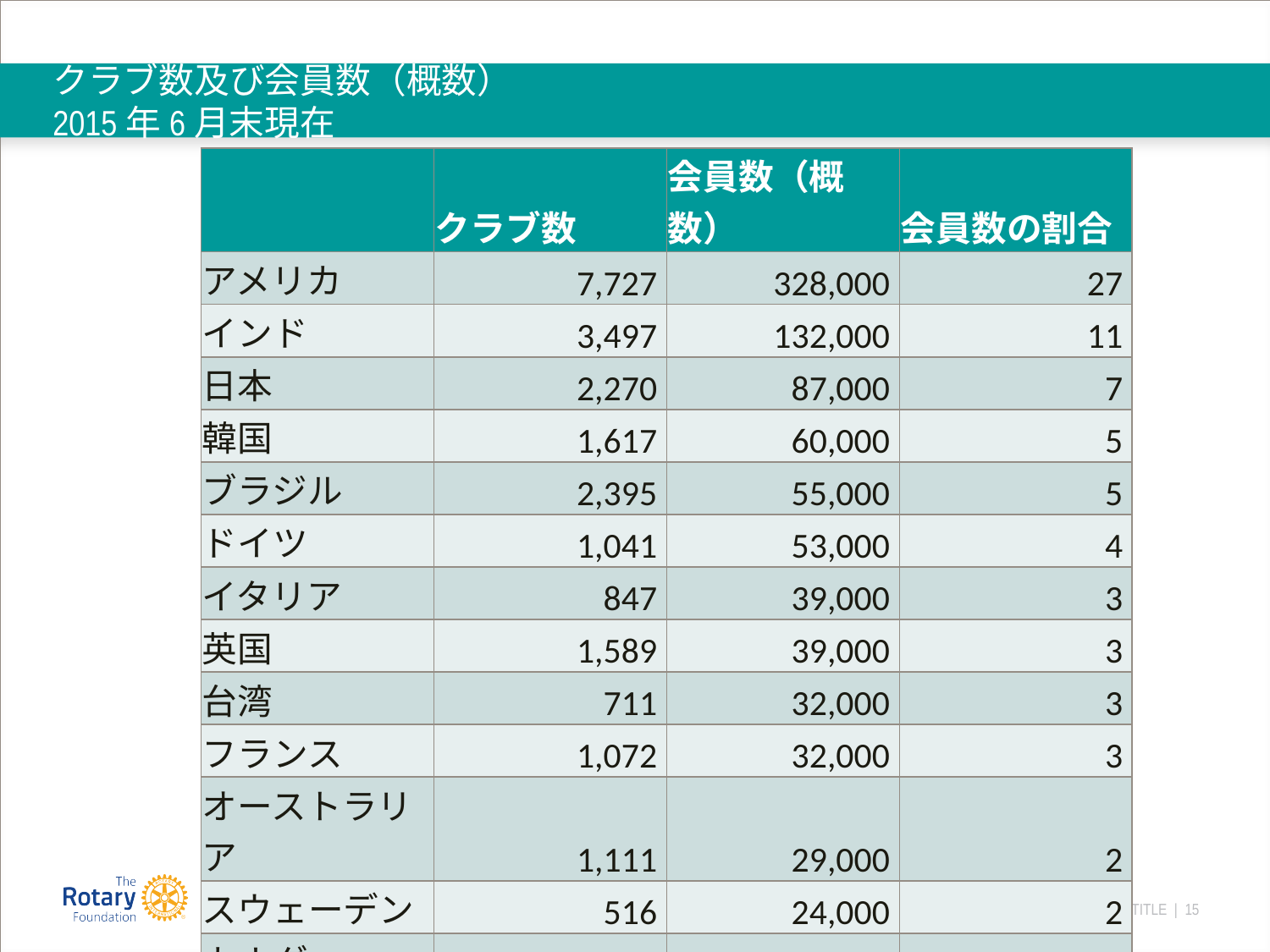

# クラブ数及び会員数（概数）					　　　　2015年6月末現在
|  | クラブ数 | 会員数（概数） | 会員数の割合 |
| --- | --- | --- | --- |
| アメリカ | 7,727 | 328,000 | 27 |
| インド | 3,497 | 132,000 | 11 |
| 日本 | 2,270 | 87,000 | 7 |
| 韓国 | 1,617 | 60,000 | 5 |
| ブラジル | 2,395 | 55,000 | 5 |
| ドイツ | 1,041 | 53,000 | 4 |
| イタリア | 847 | 39,000 | 3 |
| 英国 | 1,589 | 39,000 | 3 |
| 台湾 | 711 | 32,000 | 3 |
| フランス | 1,072 | 32,000 | 3 |
| オーストラリア | 1,111 | 29,000 | 2 |
| スウェーデン | 516 | 24,000 | 2 |
| カナダ | 729 | 24,000 | 2 |
| フィリッピン | 857 | 22,000 | 2 |
| その他 | 9,368 | 247,000 | 20 |
| 合計 | 35,347 | 1,210,000 | 100 |